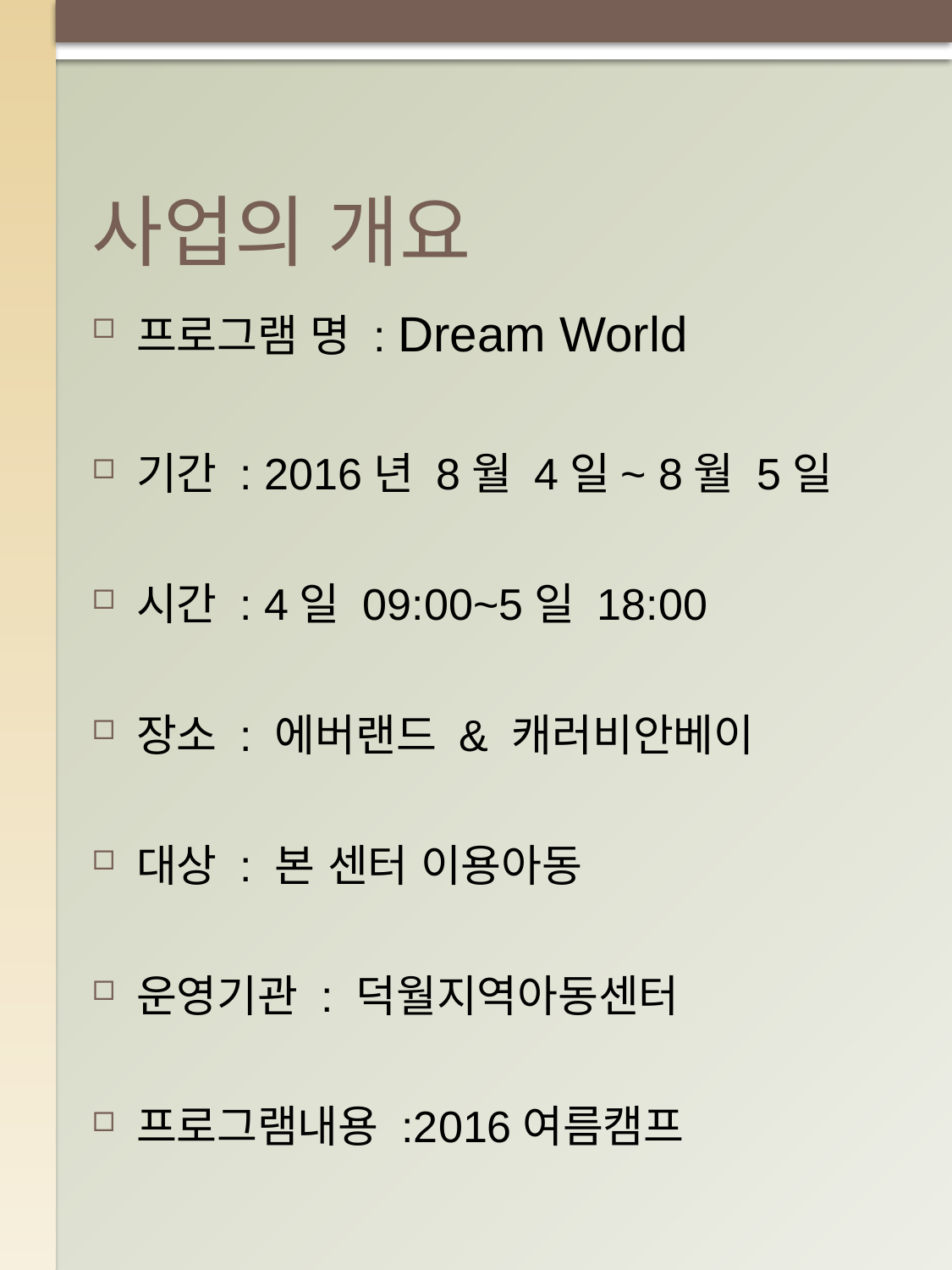

# 사업의 개요
프로그램 명 : Dream World

기간 : 2016년 8월 4일~ 8월 5일

시간 : 4일 09:00~5일 18:00

장소 : 에버랜드 & 캐러비안베이

대상 : 본 센터 이용아동

운영기관 : 덕월지역아동센터

프로그램내용 :2016여름캠프